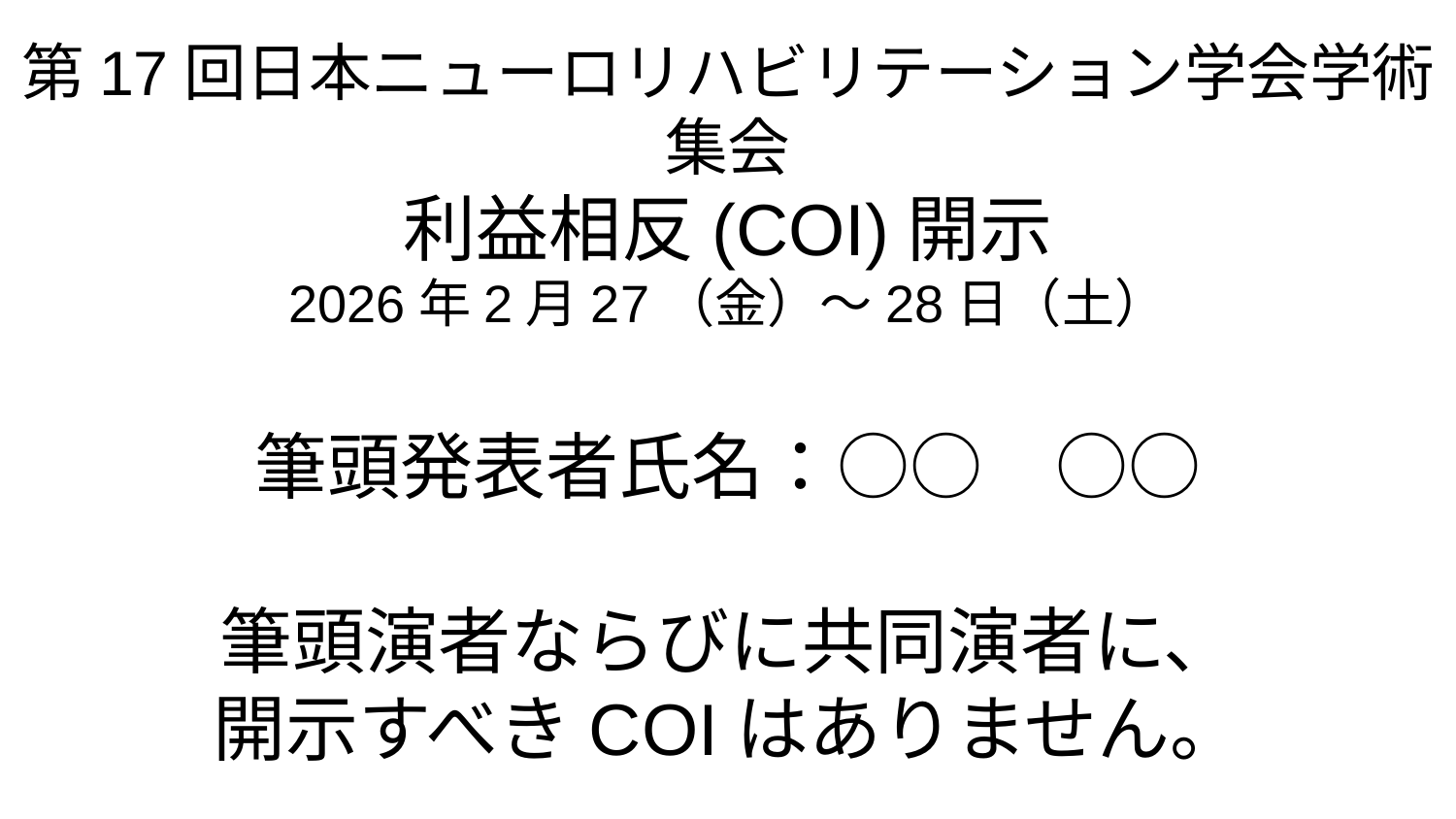

# 第17回日本ニューロリハビリテーション学会学術集会 利益相反(COI)開示 2026年2月27（金）～28日（土） 筆頭発表者氏名：○○　○○ 筆頭演者ならびに共同演者に、 開示すべきCOIはありません。